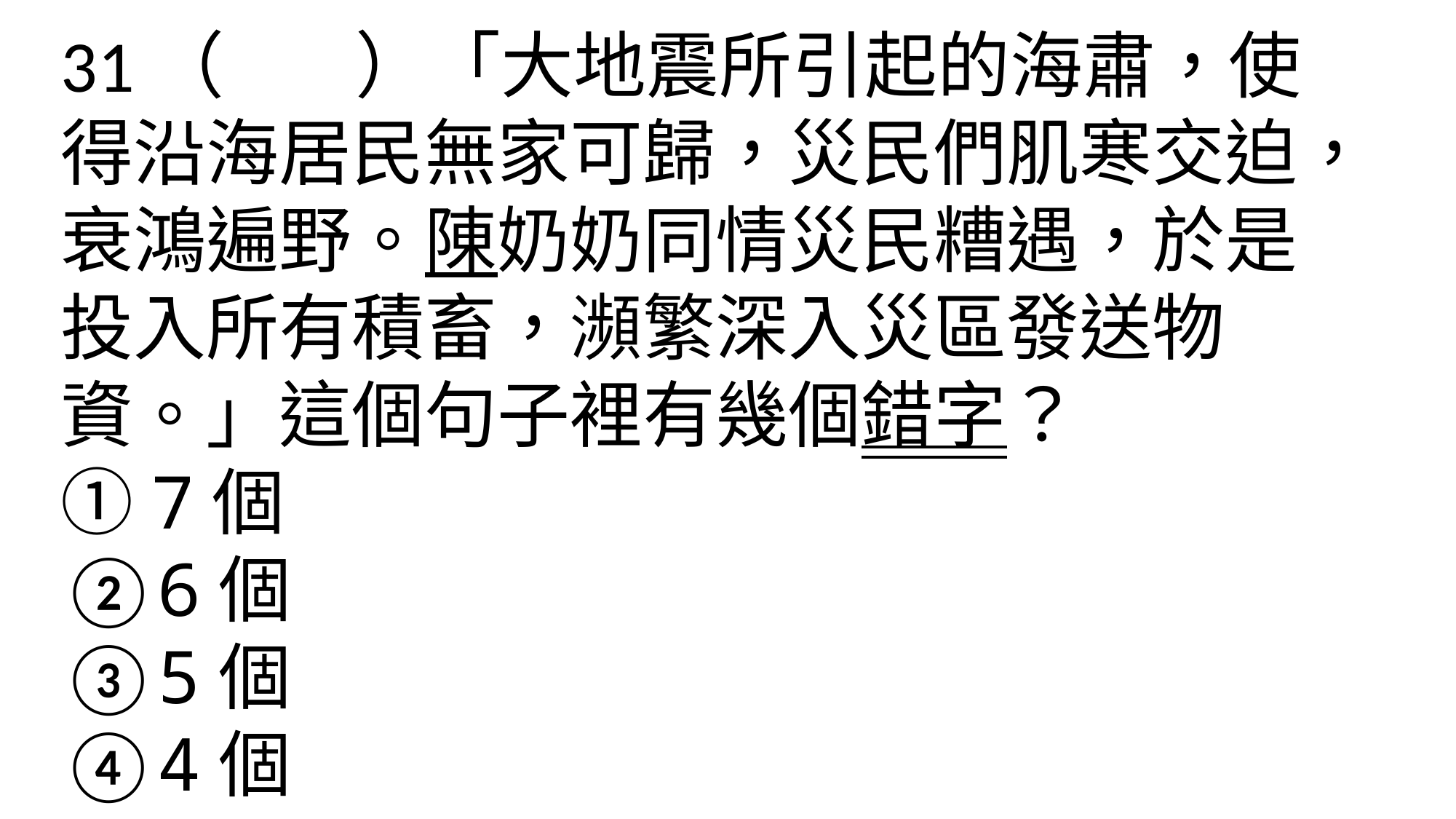

31（        ）「大地震所引起的海肅，使得沿海居民無家可歸，災民們肌寒交迫，衰鴻遍野。陳奶奶同情災民糟遇，於是投入所有積畜，瀕繁深入災區發送物資。」這個句子裡有幾個錯字？　
①7個
②6個
③5個
④4個